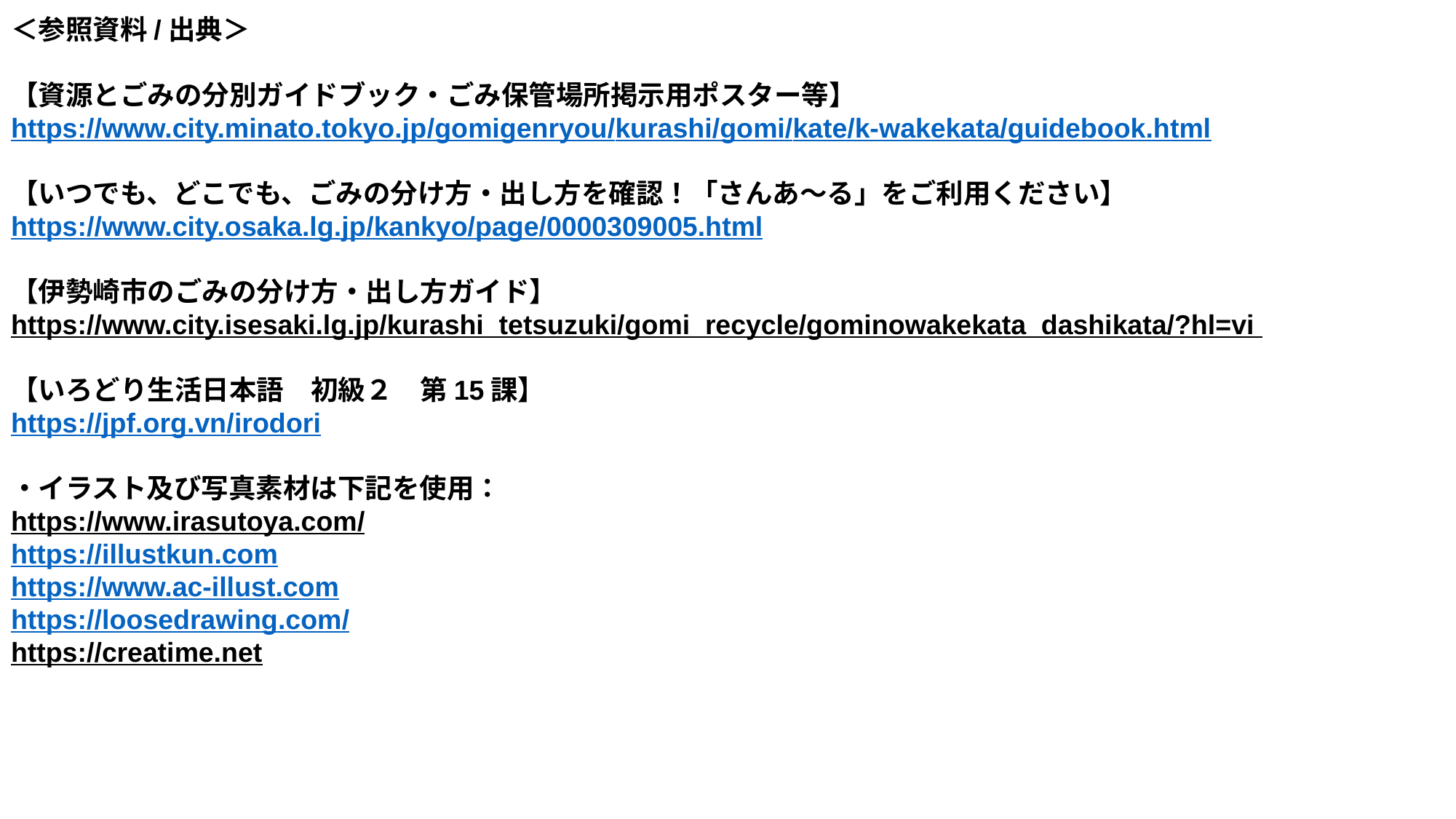

＜参照資料/出典＞

【資源とごみの分別ガイドブック・ごみ保管場所掲示用ポスター等】
https://www.city.minato.tokyo.jp/gomigenryou/kurashi/gomi/kate/k-wakekata/guidebook.html

【いつでも、どこでも、ごみの分け方・出し方を確認！「さんあ～る」をご利用ください】
https://www.city.osaka.lg.jp/kankyo/page/0000309005.html

【伊勢崎市のごみの分け方・出し方ガイド】
https://www.city.isesaki.lg.jp/kurashi_tetsuzuki/gomi_recycle/gominowakekata_dashikata/?hl=vi

【いろどり生活日本語　初級２　第15課】
https://jpf.org.vn/irodori

・イラスト及び写真素材は下記を使用：
https://www.irasutoya.com/
https://illustkun.com
https://www.ac-illust.com
https://loosedrawing.com/
https://creatime.net